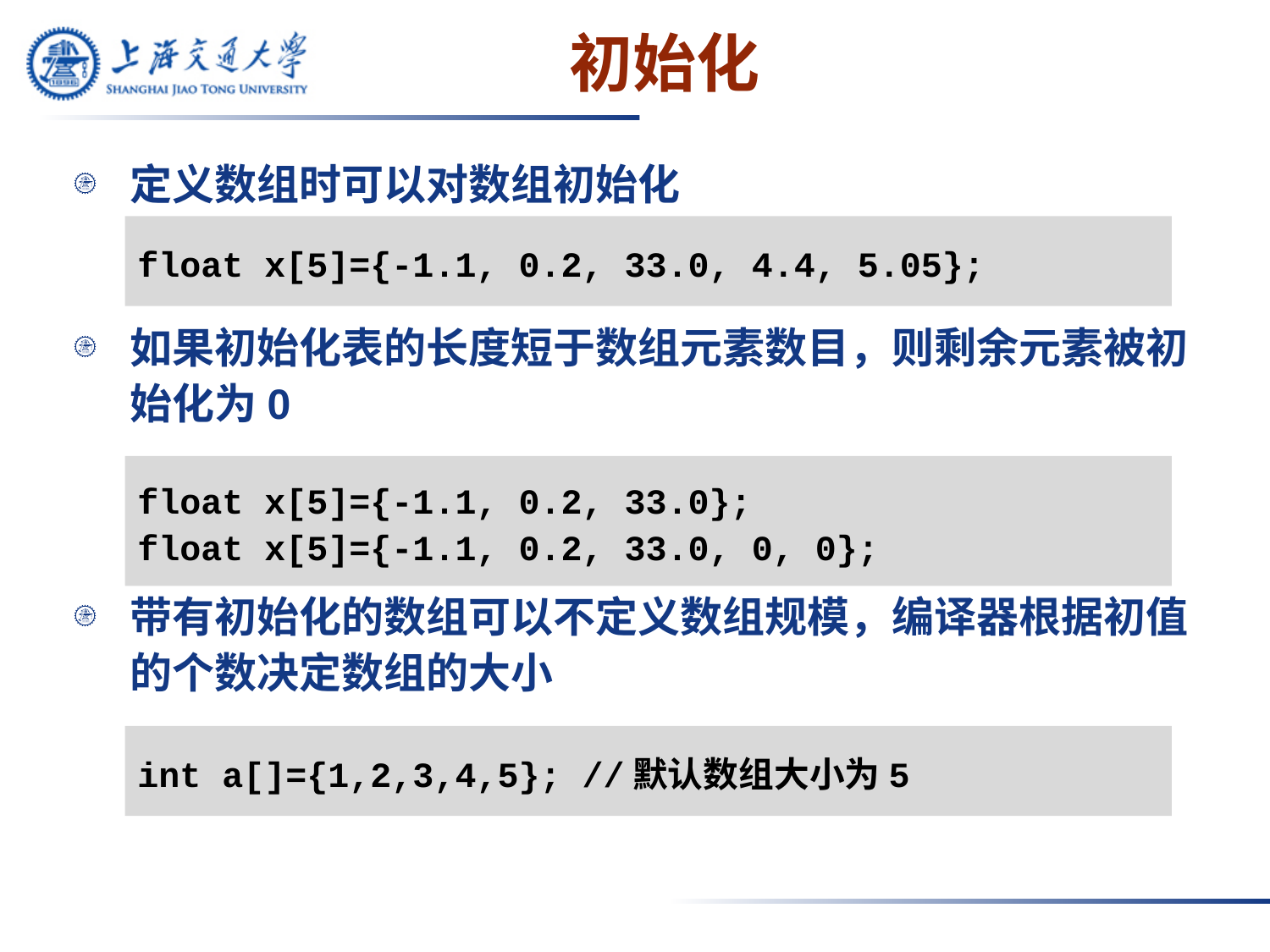

# 初始化
定义数组时可以对数组初始化

如果初始化表的长度短于数组元素数目，则剩余元素被初始化为0

带有初始化的数组可以不定义数组规模，编译器根据初值的个数决定数组的大小
float x[5]={-1.1, 0.2, 33.0, 4.4, 5.05};
float x[5]={-1.1, 0.2, 33.0};
float x[5]={-1.1, 0.2, 33.0, 0, 0};
int a[]={1,2,3,4,5}; //默认数组大小为5